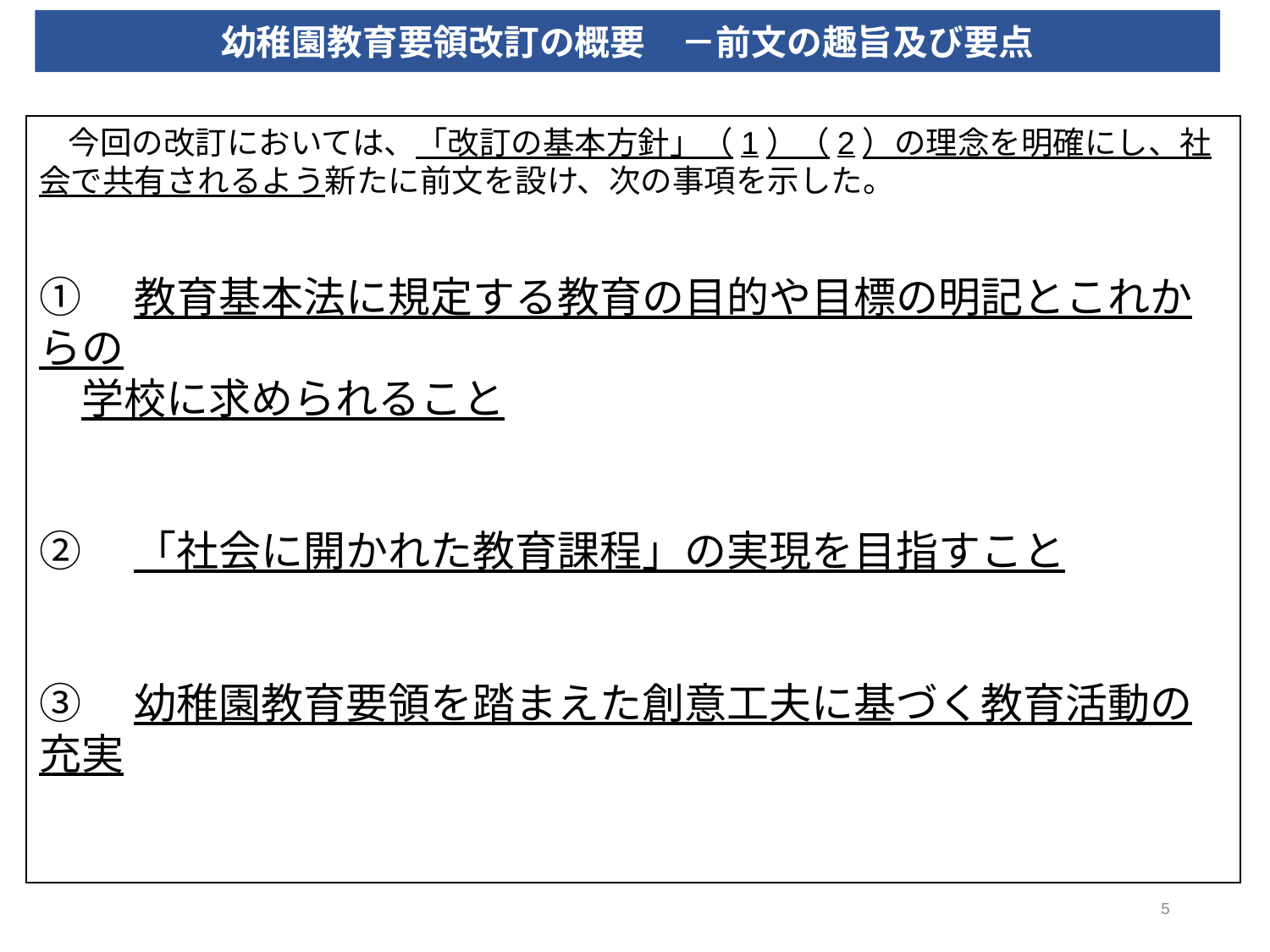

幼稚園教育要領改訂の概要　－前文の趣旨及び要点
   今回の改訂においては、「改訂の基本方針」（1）（2）の理念を明確にし、社会で共有されるよう新たに前文を設け、次の事項を示した。

①　教育基本法に規定する教育の目的や目標の明記とこれからの
　学校に求められること

②　「社会に開かれた教育課程」の実現を目指すこと

③　幼稚園教育要領を踏まえた創意工夫に基づく教育活動の充実

5